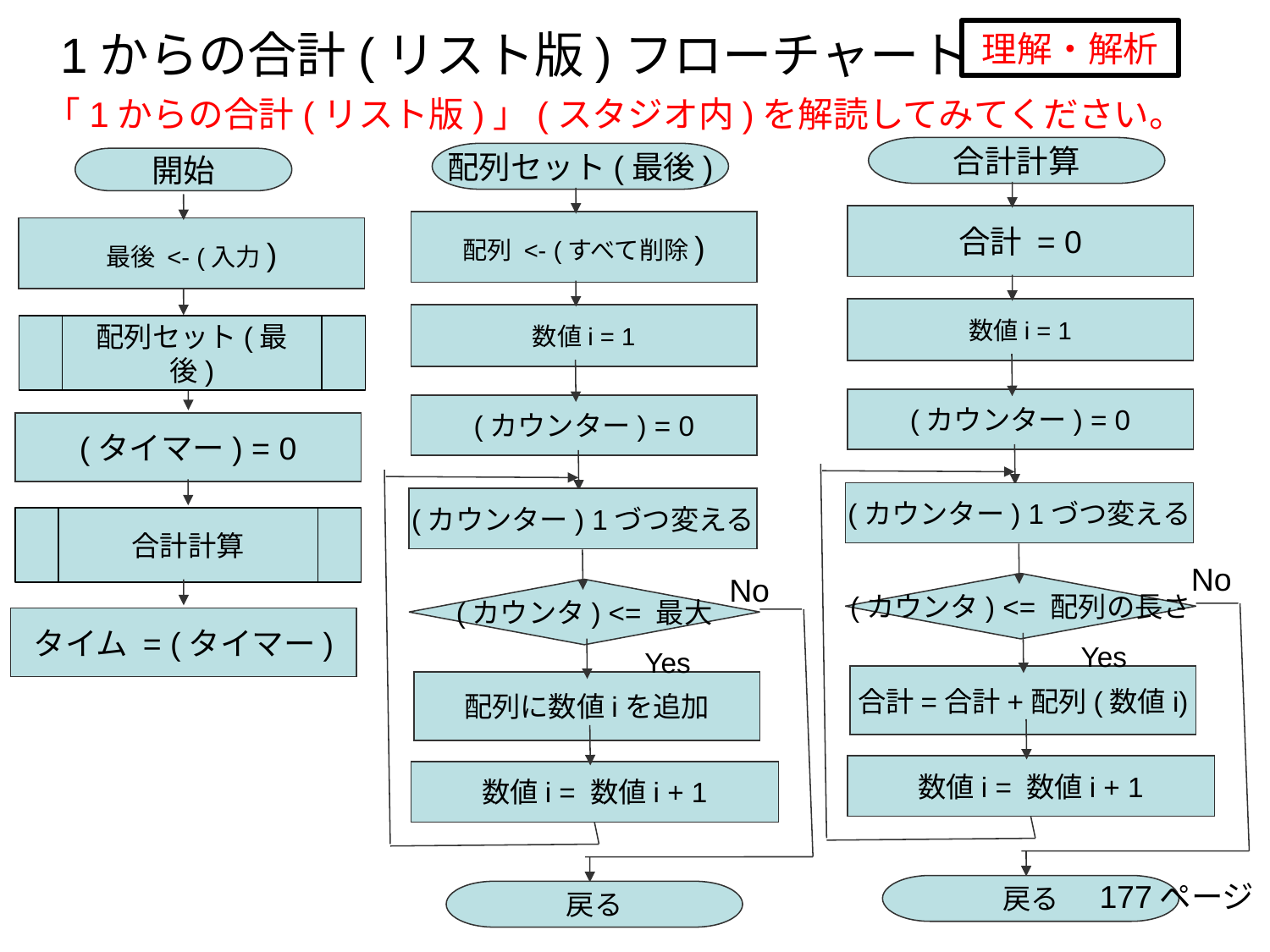

# 1からの合計(リスト版)フローチャート
理解・解析
「1からの合計(リスト版)」(スタジオ内)を解読してみてください。
合計計算
配列セット(最後)
開始

合計 = 0
配列 <- (すべて削除)
最後 <- (入力)

数値i = 1
数値i = 1
配列セット(最後)

(カウンター) = 0
(カウンター) = 0
(タイマー) = 0

(カウンター) 1づつ変える
(カウンター) 1づつ変える
合計計算

No
No
(カウンタ) <= 配列の長さ
(カウンタ) <= 最大

タイム = (タイマー)

Yes

Yes
合計=合計+配列(数値i)
配列に数値iを追加

数値i = 数値i + 1
数値i = 数値i + 1

177ページ
戻る
戻る